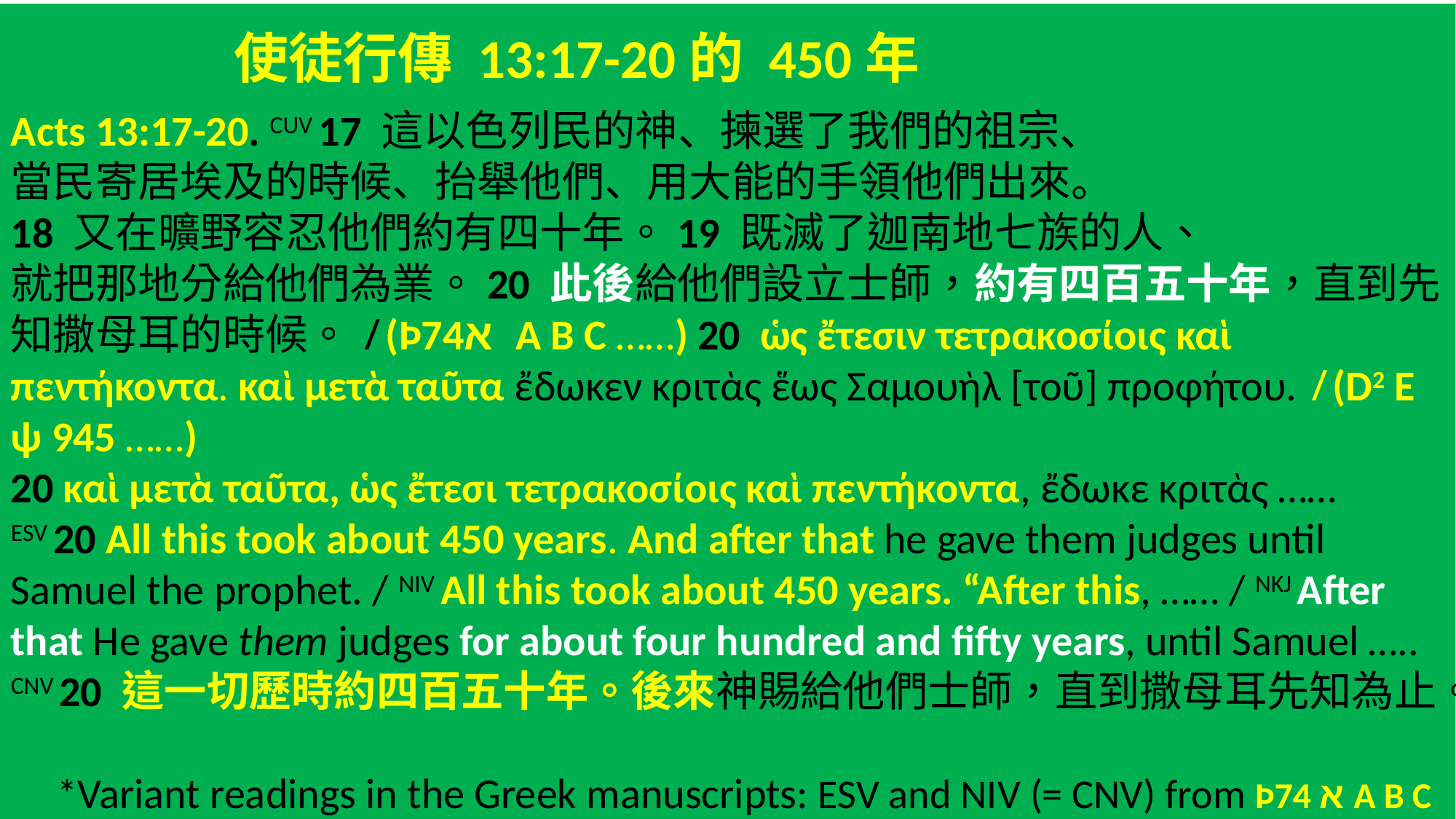

使徒行傳 13:17-20的 450年

Acts 13:17-20. CUV 17 這以色列民的神、揀選了我們的祖宗、
當民寄居埃及的時候、抬舉他們、用大能的手領他們出來。
18 又在曠野容忍他們約有四十年。19 既滅了迦南地七族的人、
就把那地分給他們為業。20 此後給他們設立士師，約有四百五十年，直到先知撒母耳的時候。/(Þ74א  A B C ……) 20  ὡς ἔτεσιν τετρακοσίοις καὶ πεντήκοντα. καὶ μετὰ ταῦτα ἔδωκεν κριτὰς ἕως Σαμουὴλ [τοῦ] προφήτου. /(D2 E ψ 945 ……)
20 καὶ μετὰ ταῦτα, ὡς ἔτεσι τετρακοσίοις καὶ πεντήκοντα, ἔδωκε κριτὰς ……
ESV 20 All this took about 450 years. And after that he gave them judges until Samuel the prophet. / NIV All this took about 450 years. “After this, …… / NKJ After that He gave them judges for about four hundred and fifty years, until Samuel …..
CNV 20 這一切歷時約四百五十年。後來神賜給他們士師，直到撒母耳先知為止。
     *Variant readings in the Greek manuscripts: ESV and NIV (= CNV) from Þ74 א A B C ……. NKJ (= CUV) from D2 E ψ 945 …….